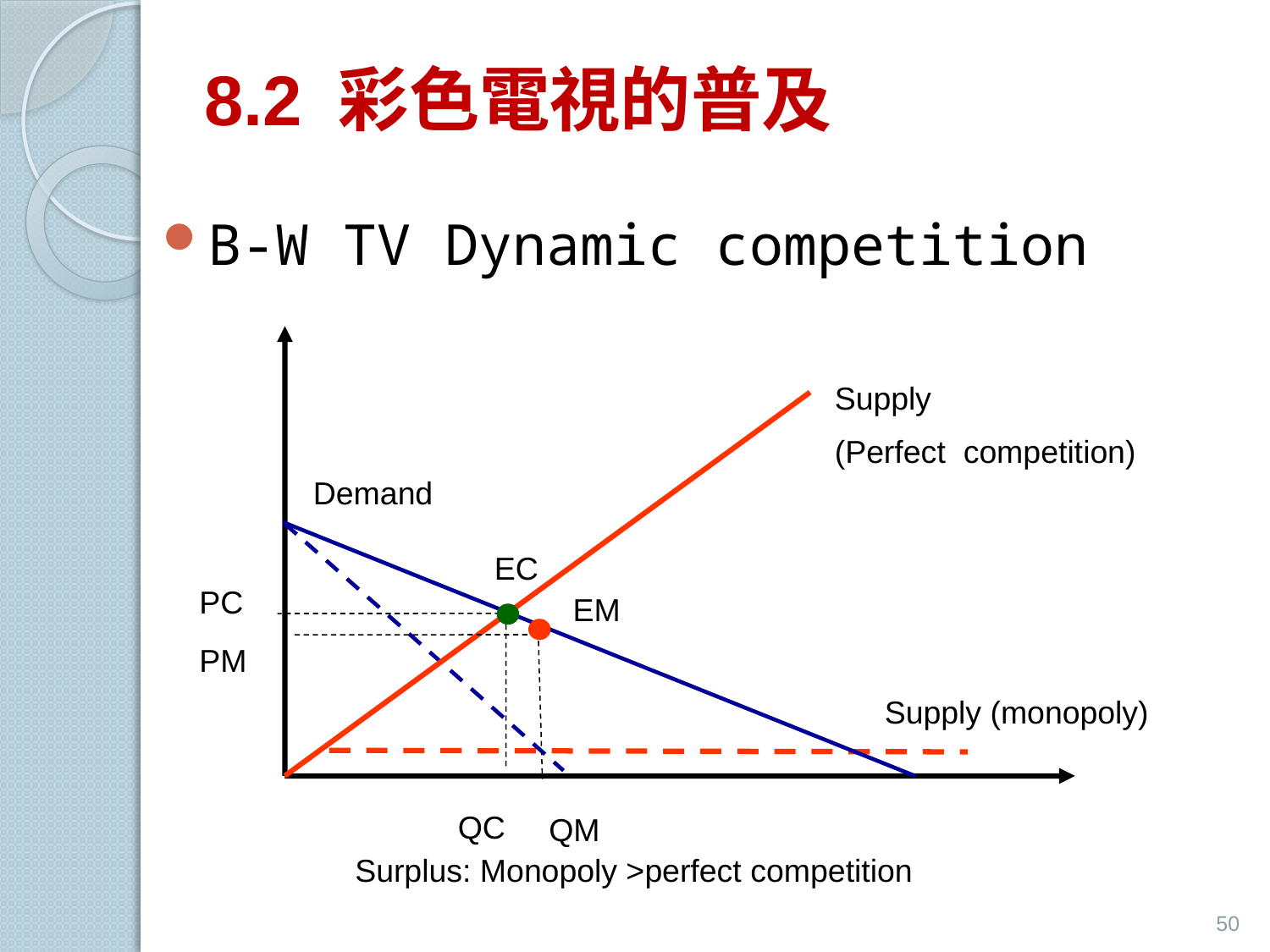

# 8.2 彩色電視的普及
B-W TV Dynamic competition

Supply
(Perfect  competition)

Demand

EC
PC
EM

PM

Supply (monopoly)

QC
QM
Surplus: Monopoly >perfect competition
50